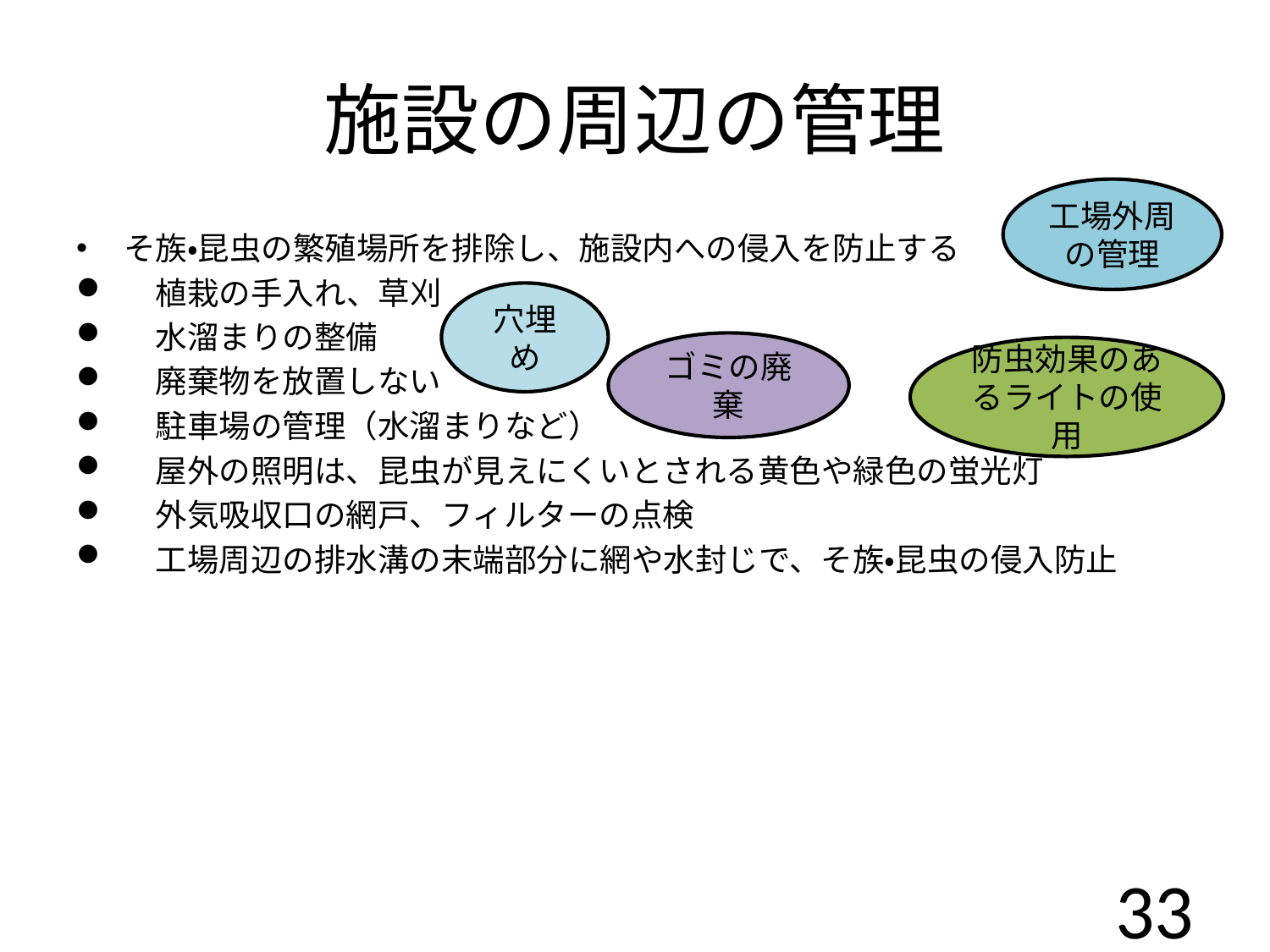

# 施設の周辺の管理
工場外周の管理
そ族・昆虫の繁殖場所を排除し、施設内への侵入を防止する
　植栽の手入れ、草刈
　水溜まりの整備
　廃棄物を放置しない
　駐車場の管理（水溜まりなど）
　屋外の照明は、昆虫が見えにくいとされる黄色や緑色の蛍光灯
　外気吸収口の網戸、フィルターの点検
　工場周辺の排水溝の末端部分に網や水封じで、そ族・昆虫の侵入防止
穴埋め
ゴミの廃棄
防虫効果のあるライトの使用
33